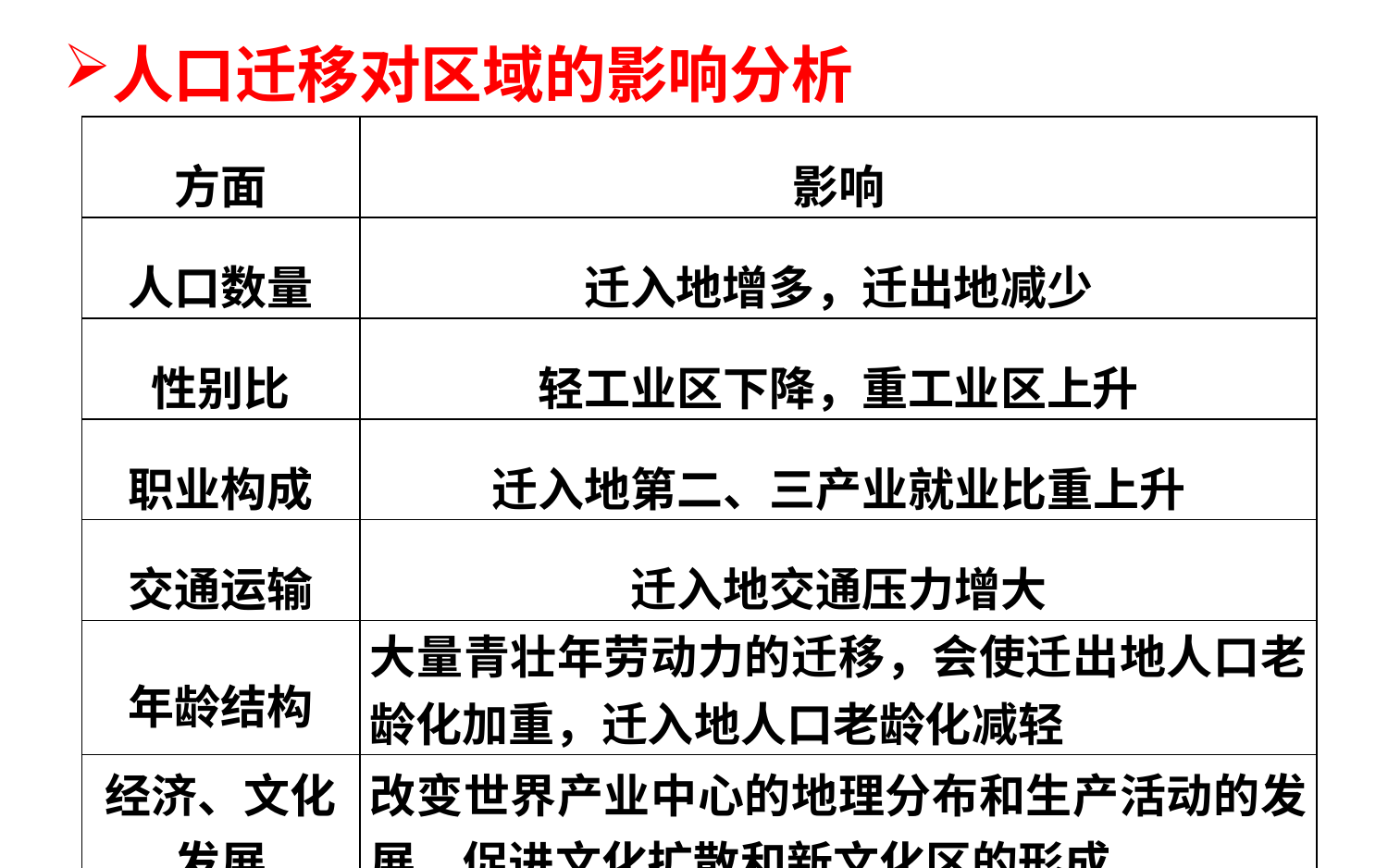

# 人口迁移对区域的影响分析
| 方面 | 影响 |
| --- | --- |
| 人口数量 | 迁入地增多，迁出地减少 |
| 性别比 | 轻工业区下降，重工业区上升 |
| 职业构成 | 迁入地第二、三产业就业比重上升 |
| 交通运输 | 迁入地交通压力增大 |
| 年龄结构 | 大量青壮年劳动力的迁移，会使迁出地人口老龄化加重，迁入地人口老龄化减轻 |
| 经济、文化发展 | 改变世界产业中心的地理分布和生产活动的发展，促进文化扩散和新文化区的形成 |